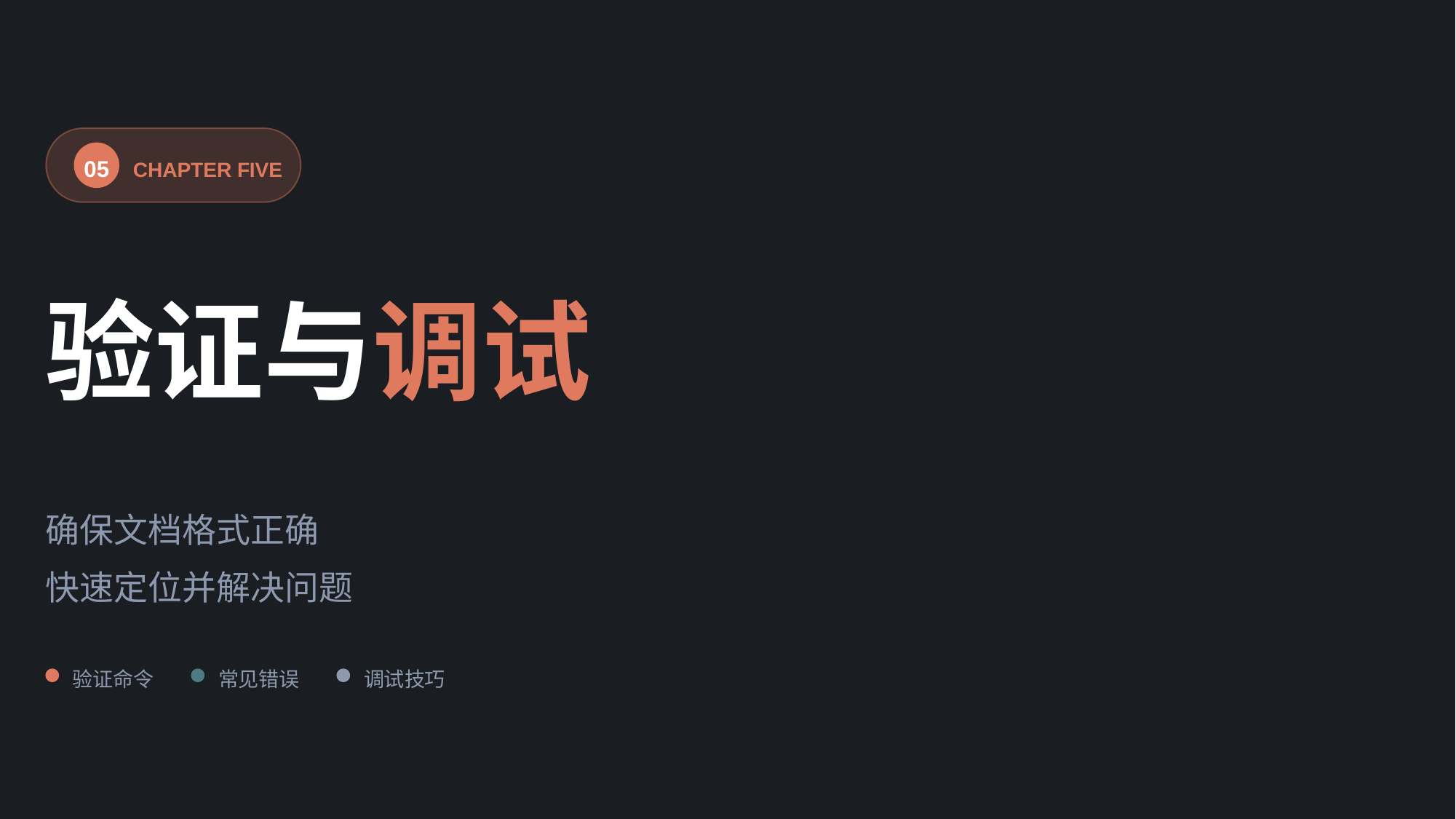

05

CHAPTER FIVE
验证与调试
确保文档格式正确
快速定位并解决问题
验证命令
常见错误
调试技巧